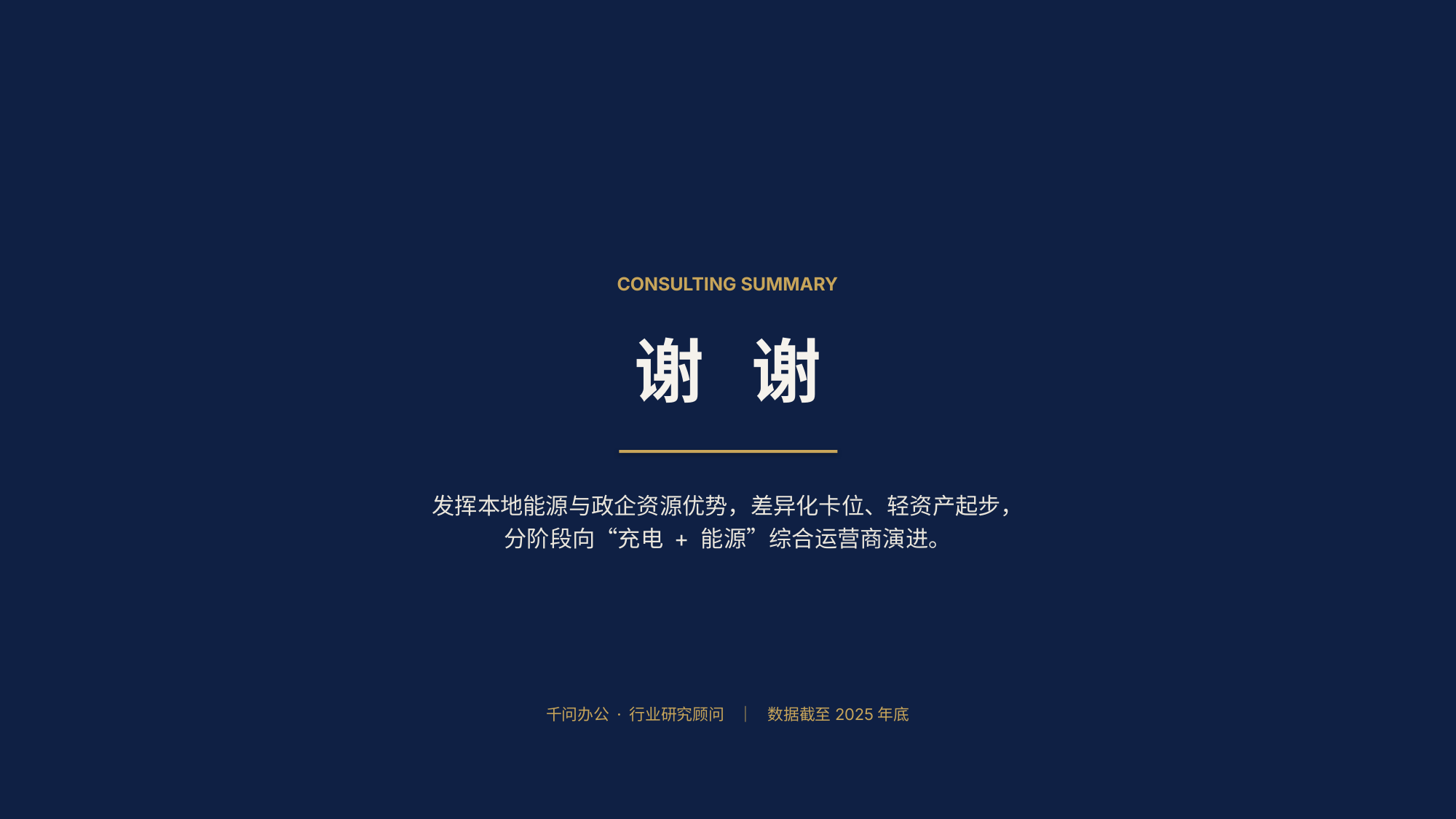

CONSULTING SUMMARY
谢   谢

发挥本地能源与政企资源优势，差异化卡位、轻资产起步，
分阶段向“充电 + 能源”综合运营商演进。
千问办公 · 行业研究顾问    ｜    数据截至2025年底